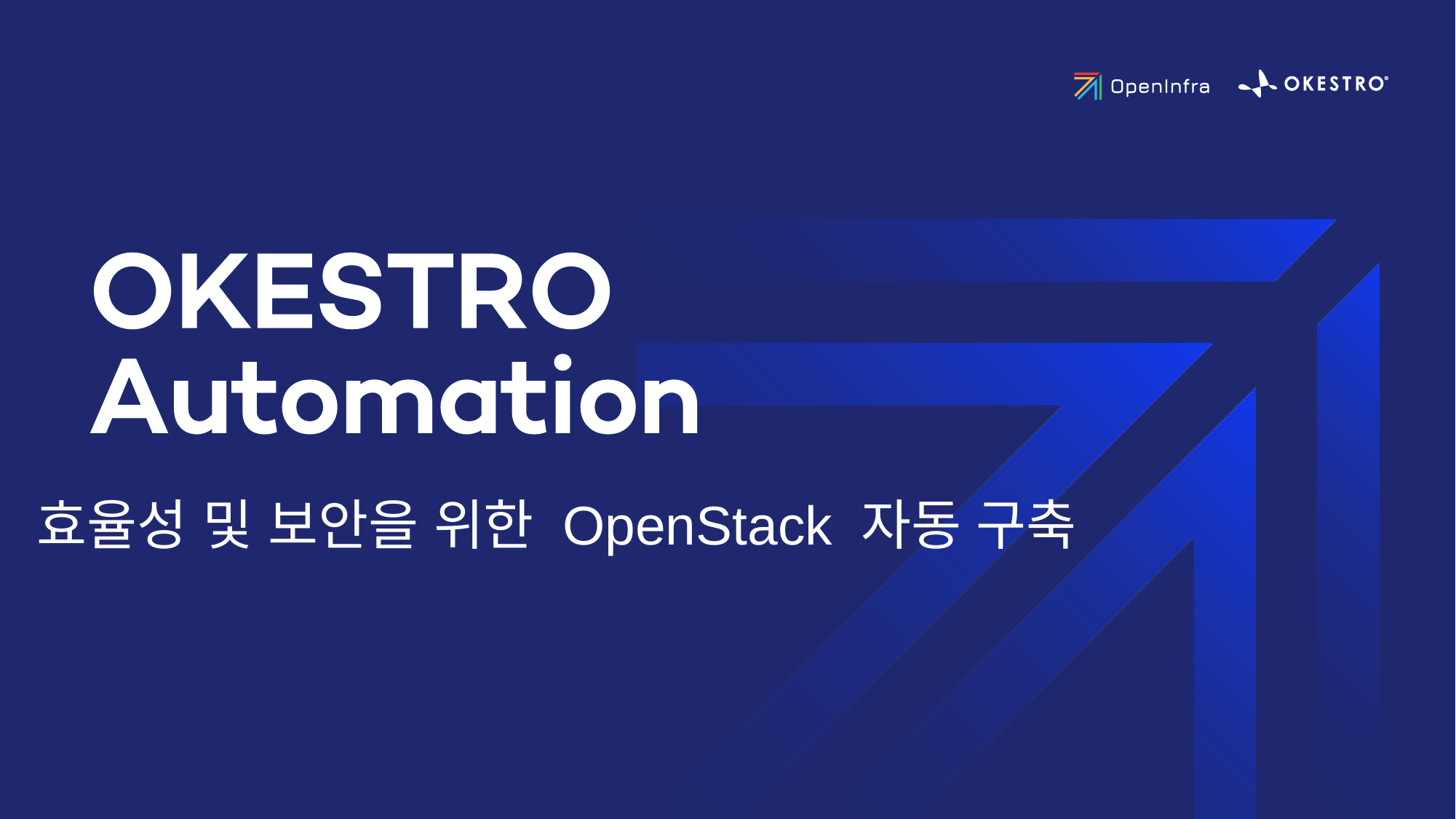

효율성 및 보안을 위한 OpenStack 자동 구축

Young Sun Park